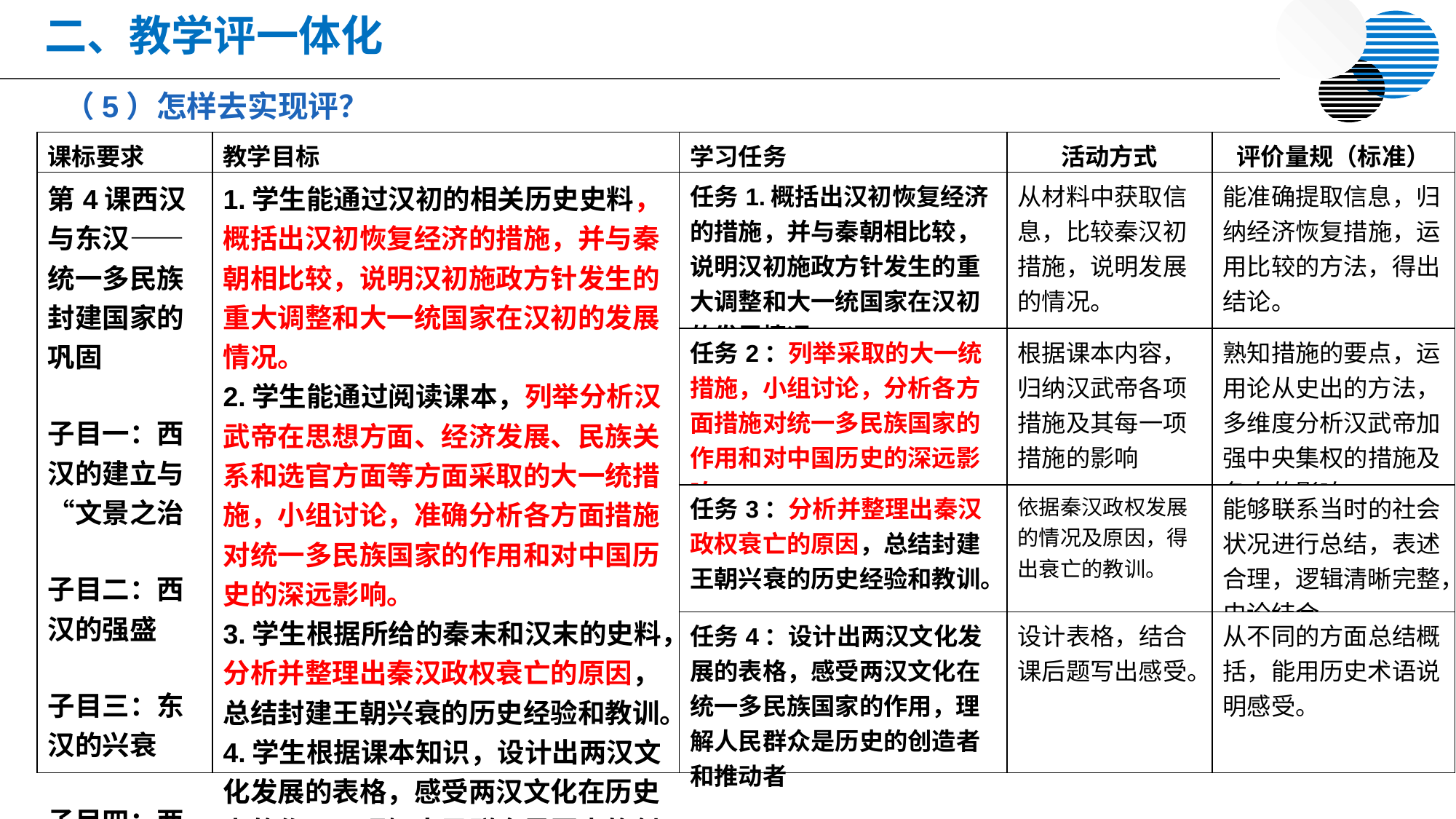

二、教学评一体化
（5）怎样去实现评？
| 课标要求 | 教学目标 | 学习任务 | 活动方式 | 评价量规（标准） |
| --- | --- | --- | --- | --- |
| 第4课西汉与东汉——统一多民族封建国家的巩固 子目一：西汉的建立与“文景之治 子目二：西汉的强盛 子目三：东汉的兴衰 子目四：两汉的文化 | 1.学生能通过汉初的相关历史史料，概括出汉初恢复经济的措施，并与秦朝相比较，说明汉初施政方针发生的重大调整和大一统国家在汉初的发展情况。 2.学生能通过阅读课本，列举分析汉武帝在思想方面、经济发展、民族关系和选官方面等方面采取的大一统措施，小组讨论，准确分析各方面措施对统一多民族国家的作用和对中国历史的深远影响。 3.学生根据所给的秦末和汉末的史料，分析并整理出秦汉政权衰亡的原因，总结封建王朝兴衰的历史经验和教训。 4.学生根据课本知识，设计出两汉文化发展的表格，感受两汉文化在历史上的作用，理解人民群众是历史的创造者和推动者 | 任务1.概括出汉初恢复经济的措施，并与秦朝相比较，说明汉初施政方针发生的重大调整和大一统国家在汉初的发展情况。 | 从材料中获取信息，比较秦汉初措施，说明发展的情况。 | 能准确提取信息，归纳经济恢复措施，运用比较的方法，得出结论。 |
|  |  | 任务2：列举采取的大一统措施，小组讨论，分析各方面措施对统一多民族国家的作用和对中国历史的深远影响。 | 根据课本内容，归纳汉武帝各项措施及其每一项措施的影响 | 熟知措施的要点，运用论从史出的方法，多维度分析汉武帝加强中央集权的措施及各自的影响。 |
|  |  | 任务3：分析并整理出秦汉政权衰亡的原因，总结封建王朝兴衰的历史经验和教训。 | 依据秦汉政权发展的情况及原因，得出衰亡的教训。 | 能够联系当时的社会状况进行总结，表述合理，逻辑清晰完整，史论结合 |
|  |  | 任务4：设计出两汉文化发展的表格，感受两汉文化在统一多民族国家的作用，理解人民群众是历史的创造者和推动者 | 设计表格，结合课后题写出感受。 | 从不同的方面总结概括，能用历史术语说明感受。 |